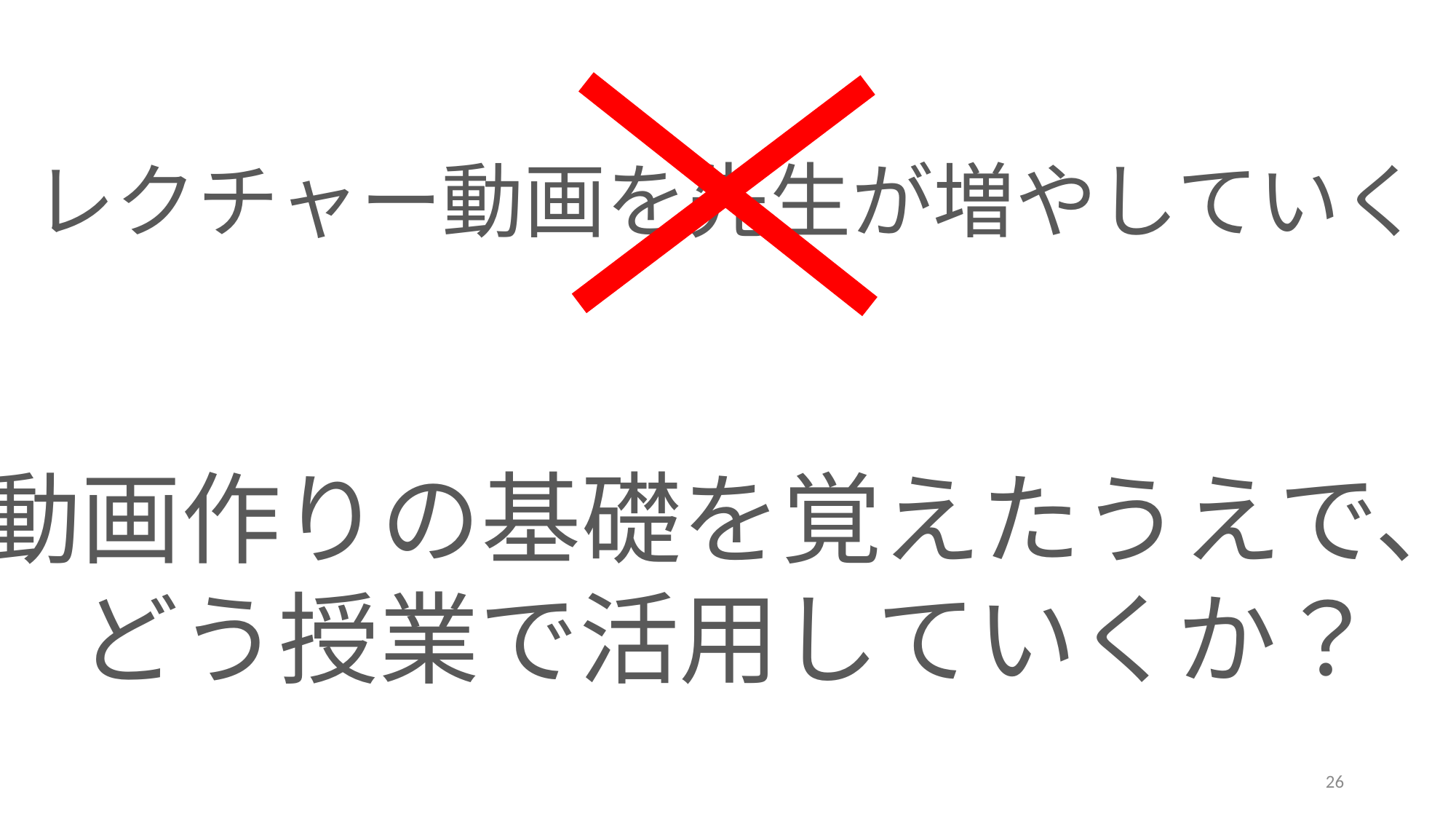

レクチャー動画を先生が増やしていく

動画作りの基礎を覚えたうえで、
どう授業で活用していくか？
26